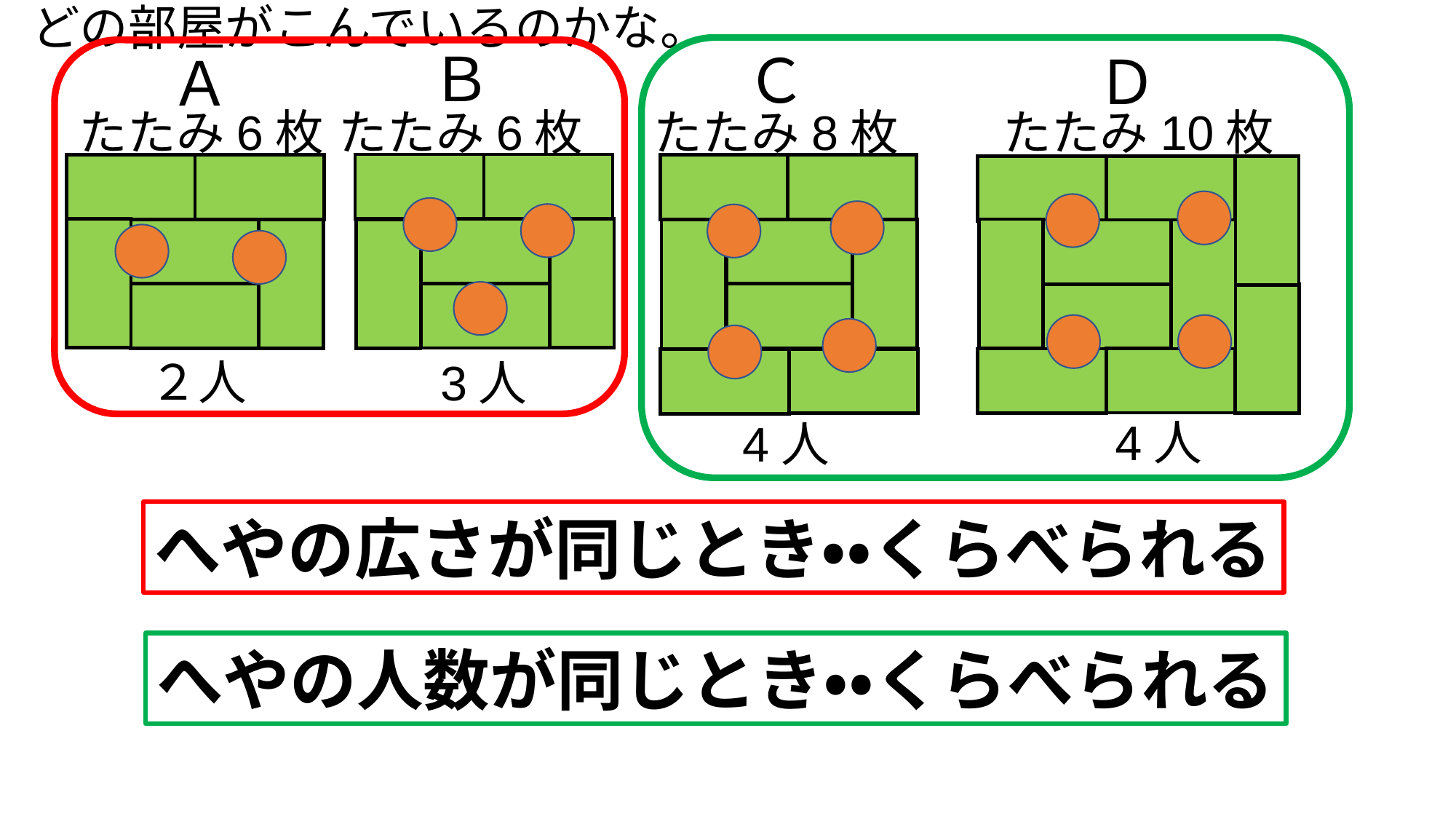

どの部屋がこんでいるのかな。
Ｂ
Ｃ

Ｄ

Ａ
たたみ6枚
たたみ6枚
たたみ8枚
たたみ10枚

２人
3人

4人
4人
へやの広さが同じとき・・くらべられる
へやの人数が同じとき・・くらべられる